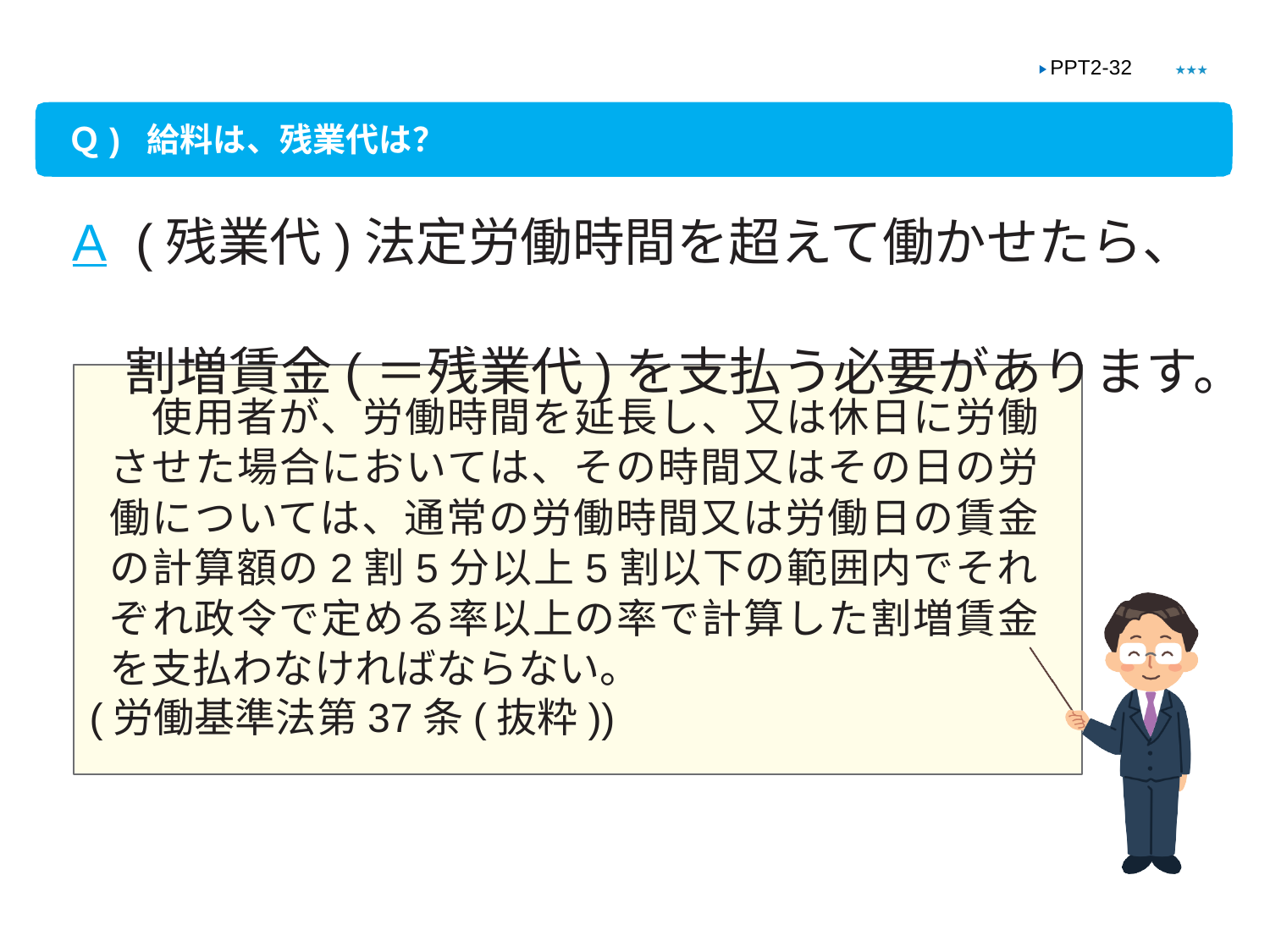

★★★
▶ PPT2-32

Ｑ)  給料は、残業代は？
A  (残業代)法定労働時間を超えて働かせたら、
　割増賃金(＝残業代)を支払う必要があります。

　使用者が、労働時間を延長し、又は休日に労働させた場合においては、その時間又はその日の労働については、通常の労働時間又は労働日の賃金の計算額の2割5分以上5割以下の範囲内でそれぞれ政令で定める率以上の率で計算した割増賃金を支払わなければならない。
(労働基準法第37条(抜粋))